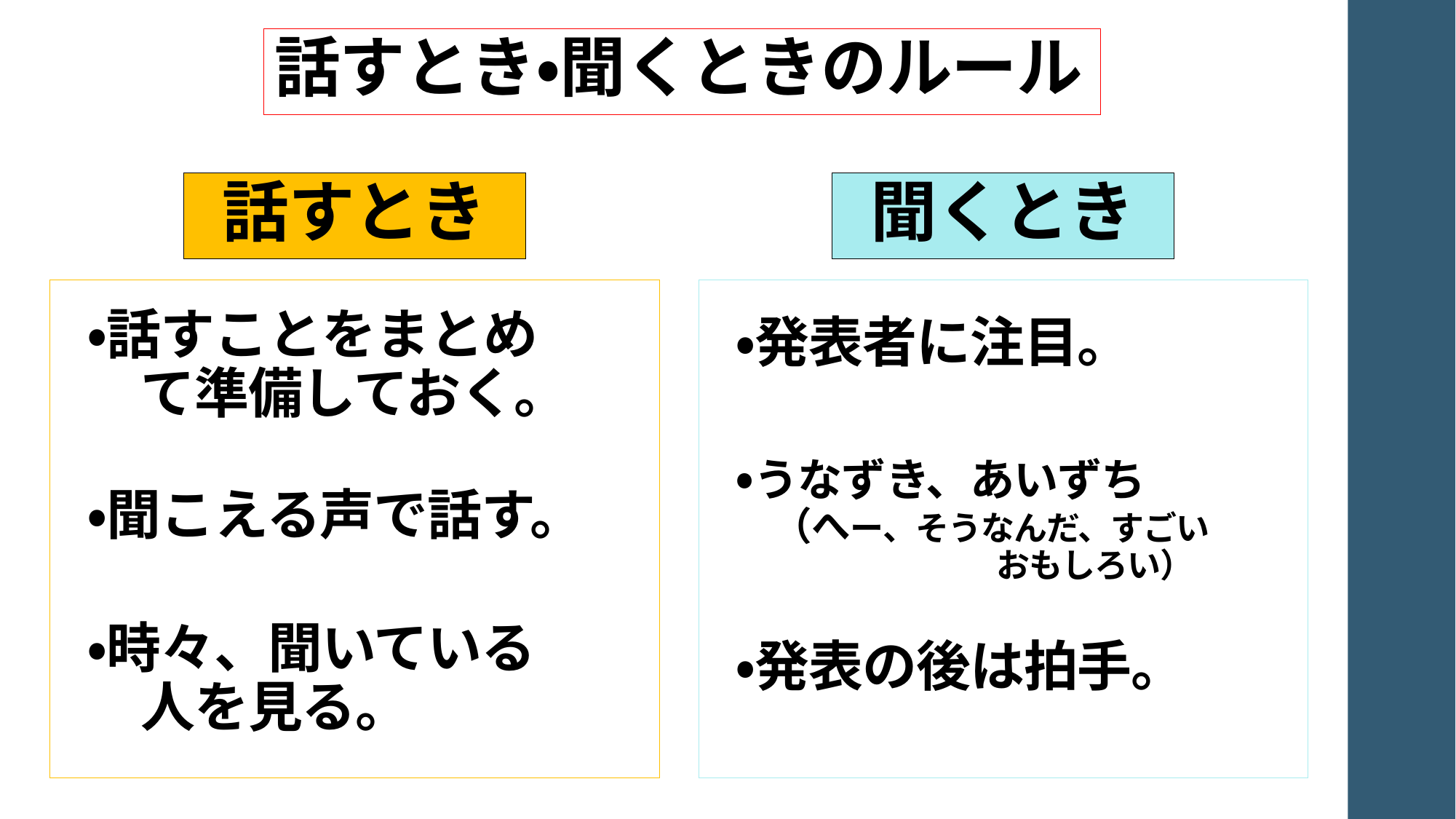

話すとき・聞くときのルール
聞くとき
話すとき

・話すことをまとめ
　て準備しておく。
・発表者に注目。
・うなずき、あいずち
　（へー、そうなんだ、すごい
　　　　　　　　おもしろい）
・聞こえる声で話す。
・時々、聞いている
　人を見る。
・発表の後は拍手。